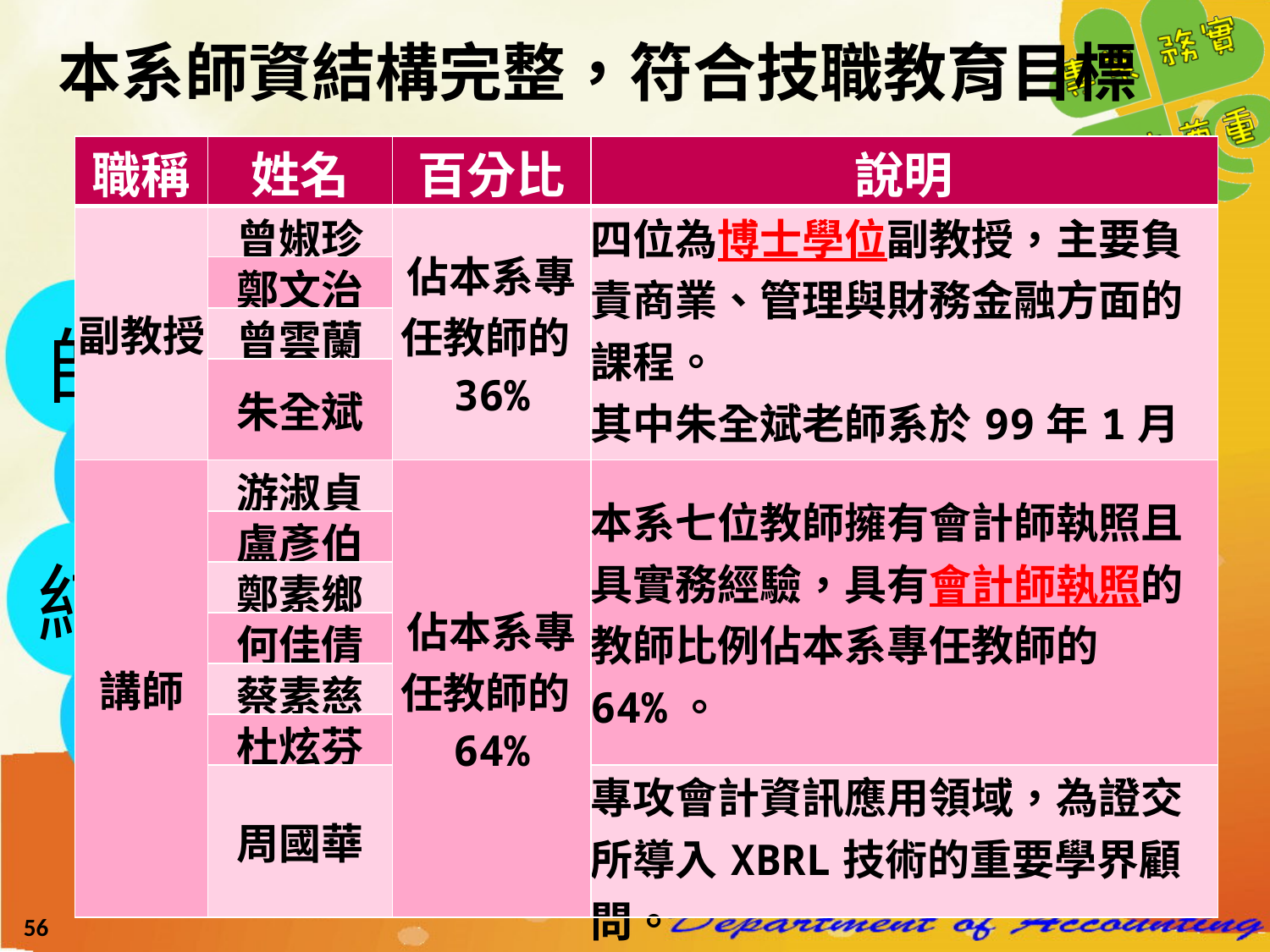

本系師資結構完整，符合技職教育目標
| 職稱 | 姓名 | 百分比 | 說明 |
| --- | --- | --- | --- |
| 副教授 | 曾婌珍 | 佔本系專任教師的36% | 四位為博士學位副教授，主要負責商業、管理與財務金融方面的課程。 其中朱全斌老師系於99年1月完成會計博士學位。 |
|  | 鄭文治 |  |  |
|  | 曾雲蘭 |  |  |
|  | 朱全斌 |  |  |
| 講師 | 游淑貞 | 佔本系專任教師的64% | 本系七位教師擁有會計師執照且具實務經驗，具有會計師執照的教師比例佔本系專任教師的64%。 |
|  | 盧彥伯 |  |  |
|  | 鄭素鄉 |  |  |
|  | 何佳倩 |  |  |
|  | 蔡素慈 |  |  |
|  | 杜炫芬 |  |  |
|  | 周國華 |  | 專攻會計資訊應用領域，為證交所導入XBRL技術的重要學界顧問。 |
師
資
結
構
56